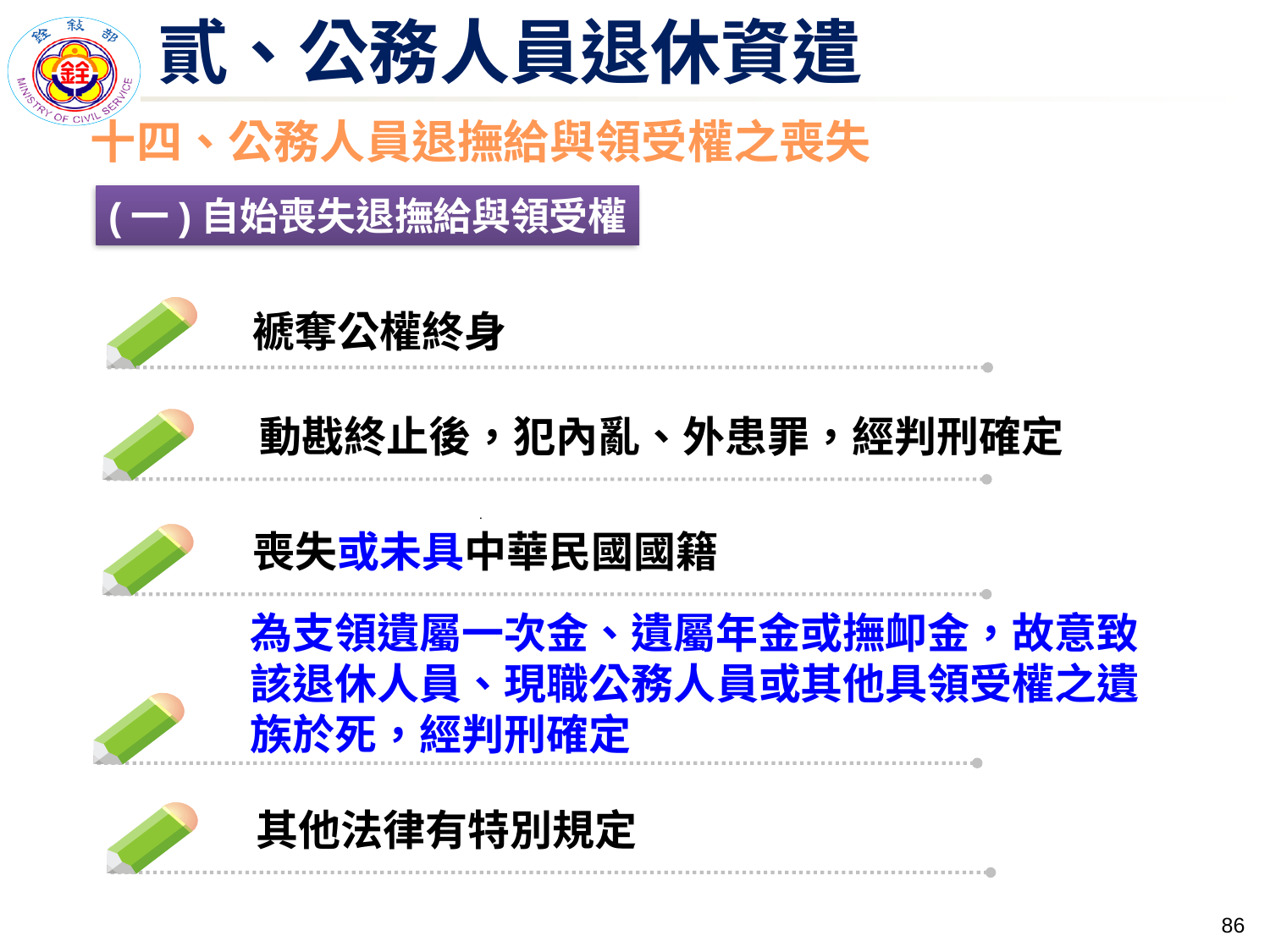

# 貳、公務人員退休資遣
十四、公務人員退撫給與領受權之喪失
(一)自始喪失退撫給與領受權

褫奪公權終身

動戡終止後，犯內亂、外患罪，經判刑確定

喪失或未具中華民國國籍

為支領遺屬一次金、遺屬年金或撫卹金，故意致該退休人員、現職公務人員或其他具領受權之遺族於死，經判刑確定

其他法律有特別規定

86